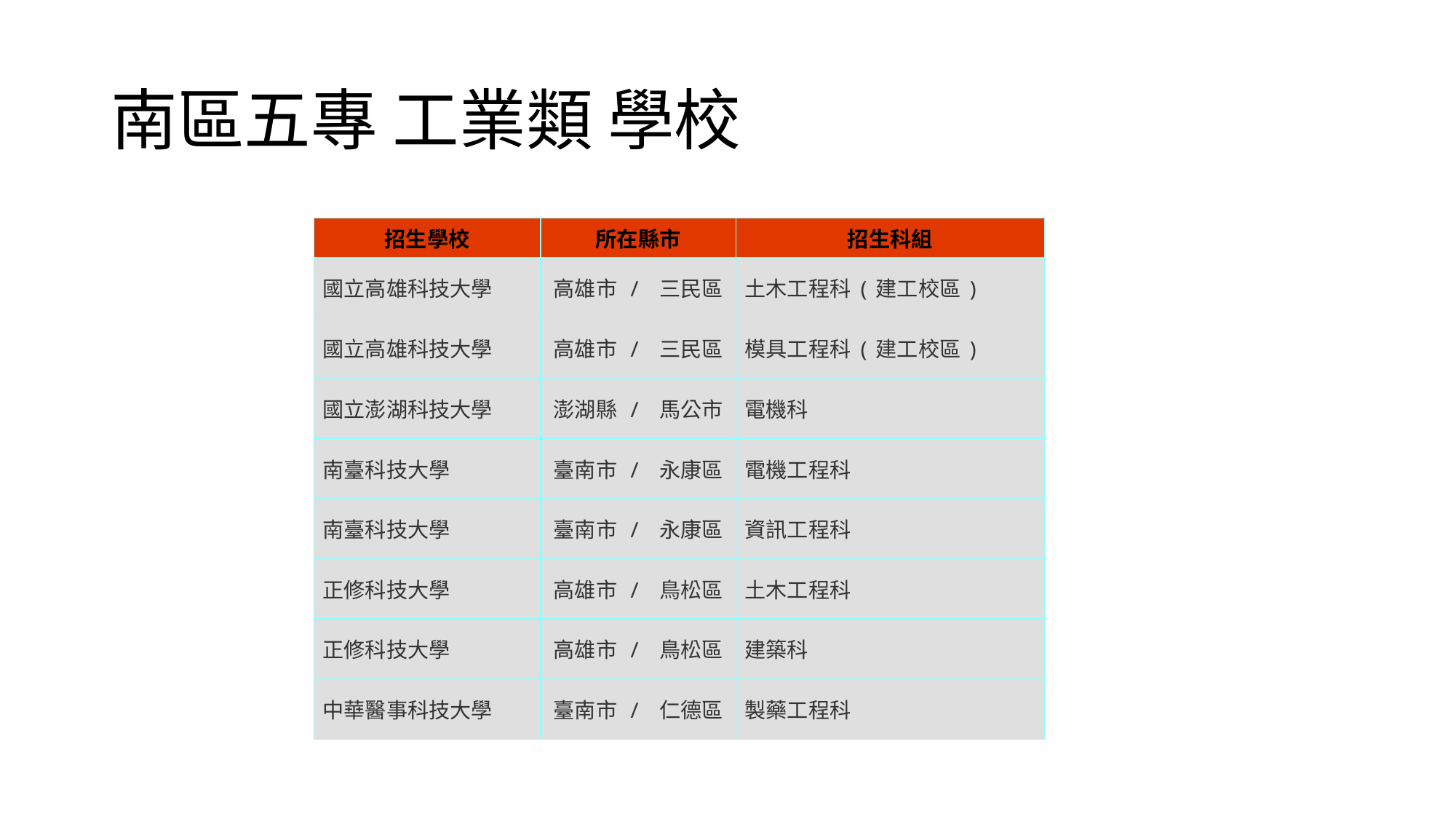

# 南區五專 工業類 學校
| 招生學校 | 所在縣市 | 招生科組 |
| --- | --- | --- |
| 國立高雄科技大學 | 高雄市 / 三民區 | 土木工程科(建工校區) |
| 國立高雄科技大學 | 高雄市 / 三民區 | 模具工程科(建工校區) |
| 國立澎湖科技大學 | 澎湖縣 / 馬公市 | 電機科 |
| 南臺科技大學 | 臺南市 / 永康區 | 電機工程科 |
| 南臺科技大學 | 臺南市 / 永康區 | 資訊工程科 |
| 正修科技大學 | 高雄市 / 鳥松區 | 土木工程科 |
| 正修科技大學 | 高雄市 / 鳥松區 | 建築科 |
| 中華醫事科技大學 | 臺南市 / 仁德區 | 製藥工程科 |